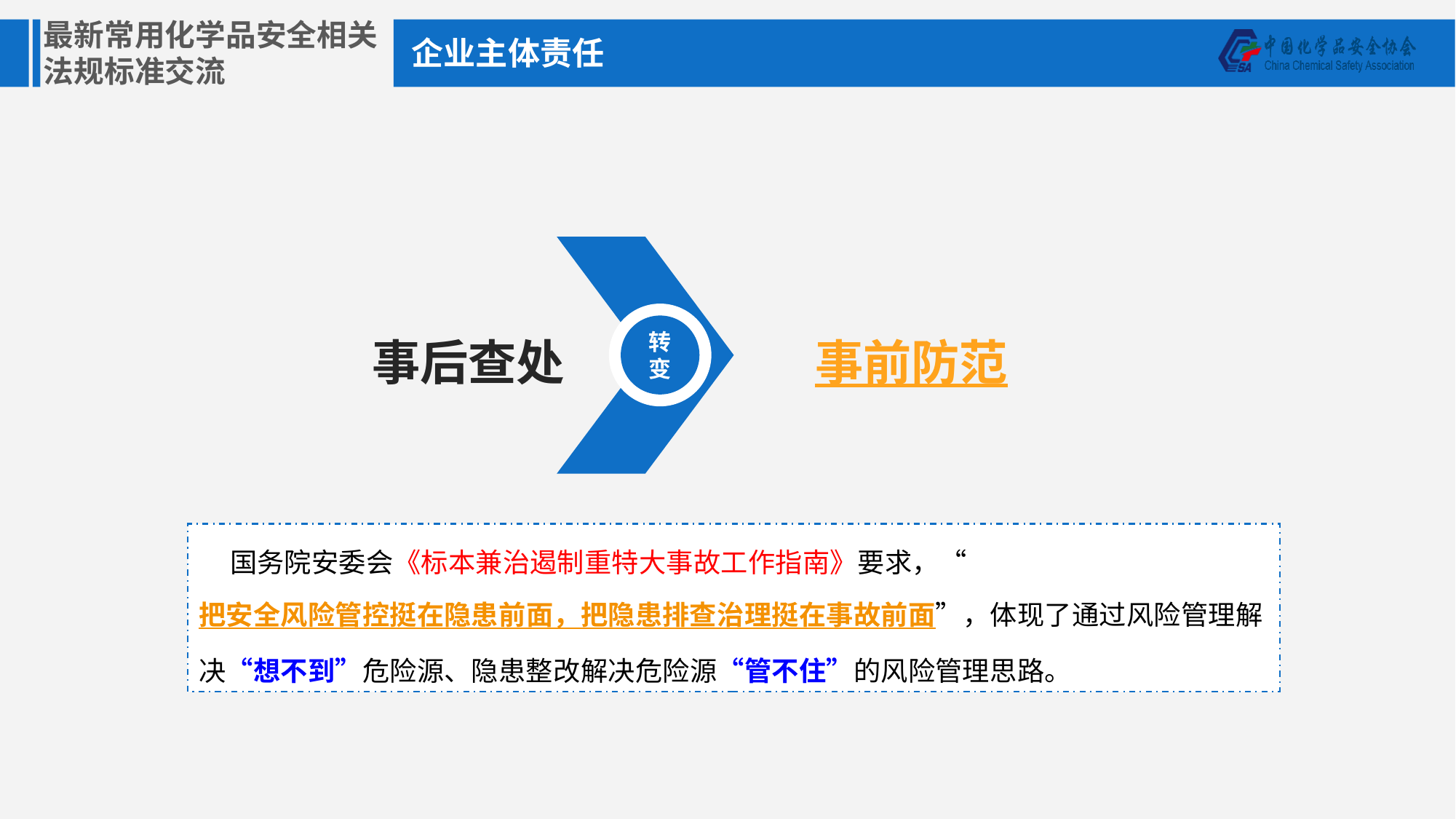

企业主体责任

转变
事后查处
事前防范
    国务院安委会《标本兼治遏制重特大事故工作指南》要求，“把安全风险管控挺在隐患前面，把隐患排查治理挺在事故前面”，体现了通过风险管理解决“想不到”危险源、隐患整改解决危险源“管不住”的风险管理思路。